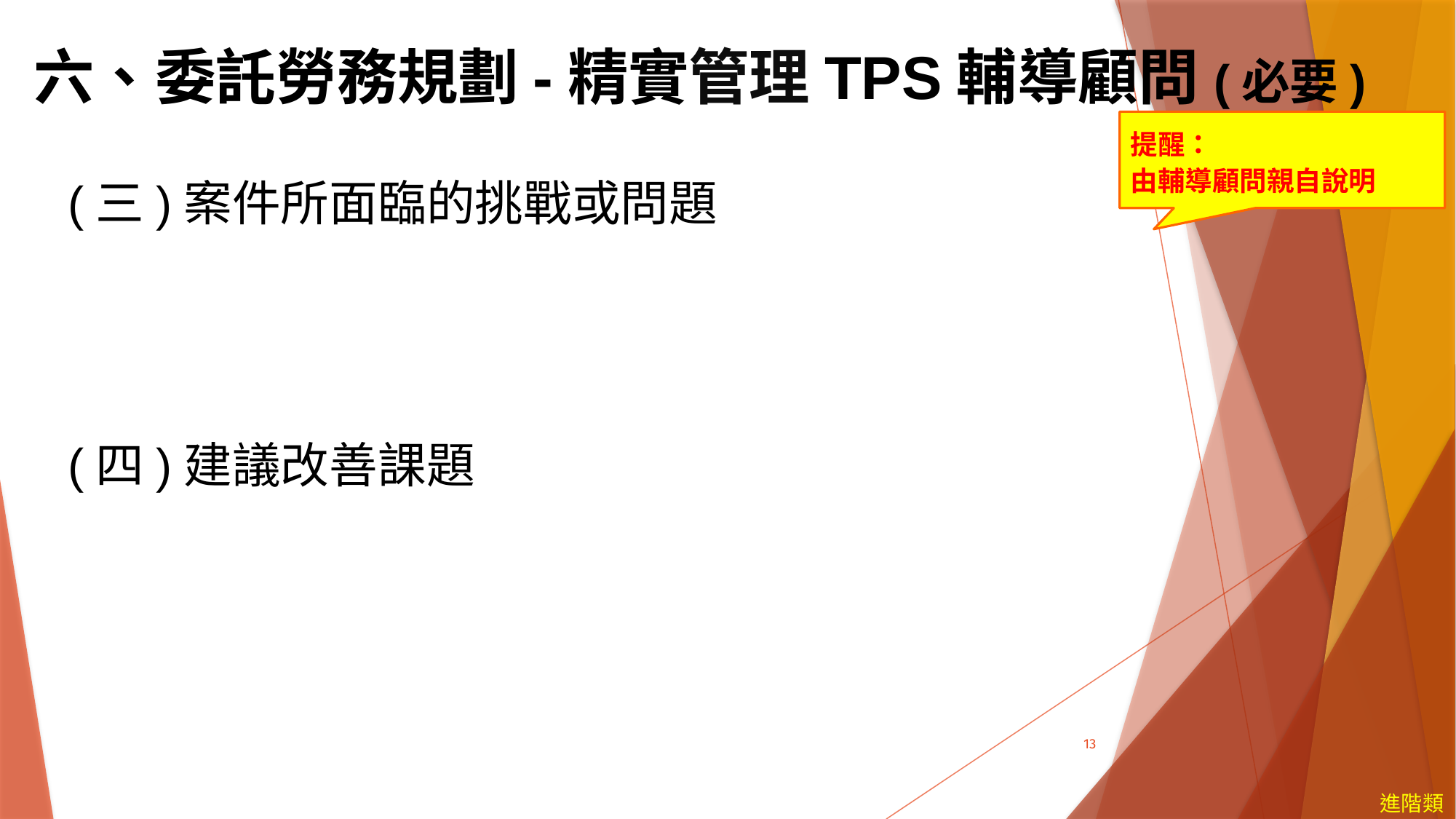

六、委託勞務規劃-精實管理TPS輔導顧問(必要)
提醒：
由輔導顧問親自說明
(三)案件所面臨的挑戰或問題

(四)建議改善課題
13